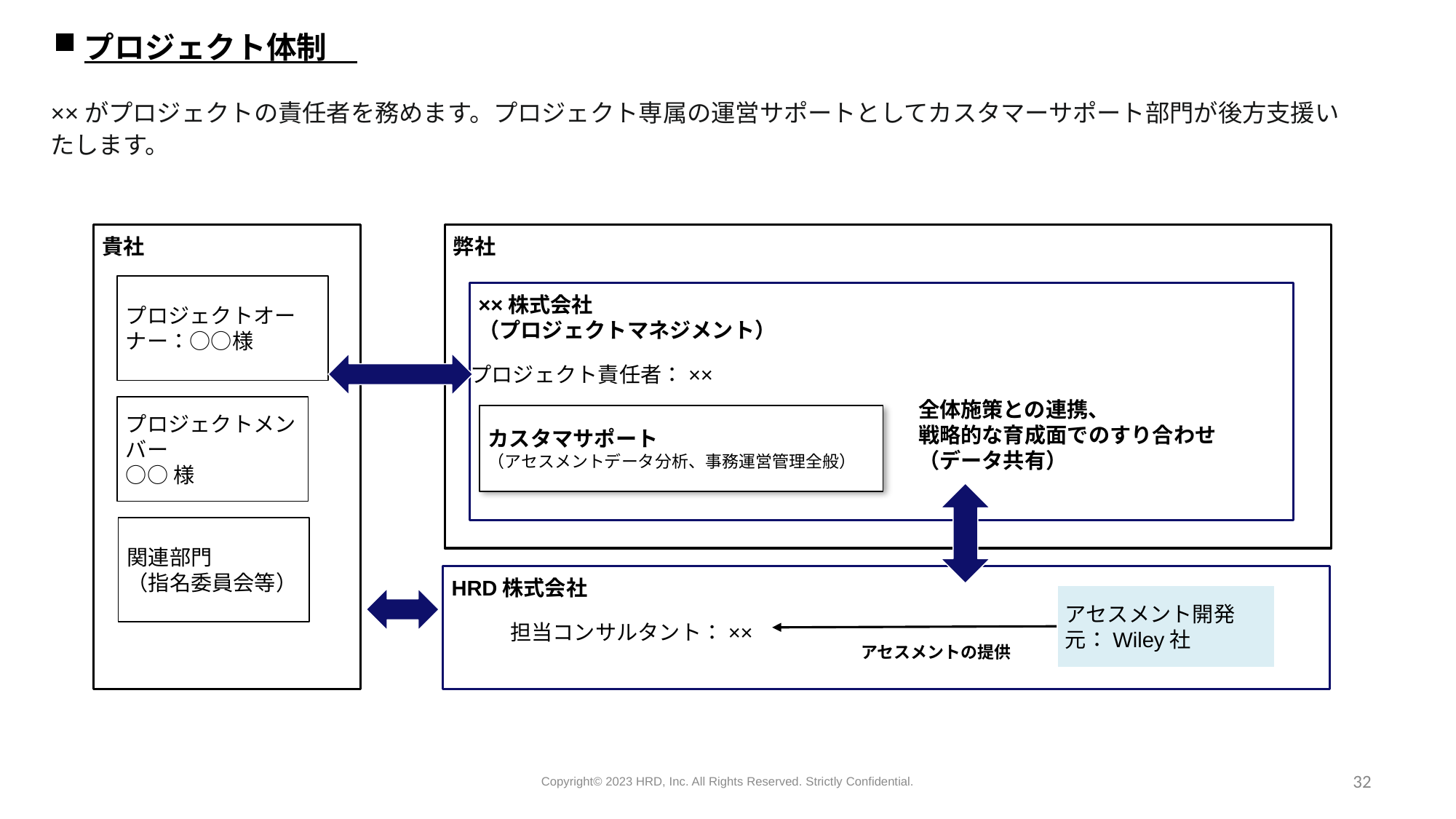

プロジェクト体制
××がプロジェクトの責任者を務めます。プロジェクト専属の運営サポートとしてカスタマーサポート部門が後方支援いたします。
貴社
弊社
プロジェクトオーナー：○○様
××株式会社
（プロジェクトマネジメント）

プロジェクト責任者：××
プロジェクトメンバー
○○様
カスタマサポート
（アセスメントデータ分析、事務運営管理全般）

関連部門
（指名委員会等）
HRD株式会社
アセスメント開発元：Wiley社

アセスメントの提供
全体施策との連携、
戦略的な育成面でのすり合わせ
（データ共有）
担当コンサルタント：××
Copyright©️ 2023 HRD, Inc. All Rights Reserved. Strictly Confidential.
32